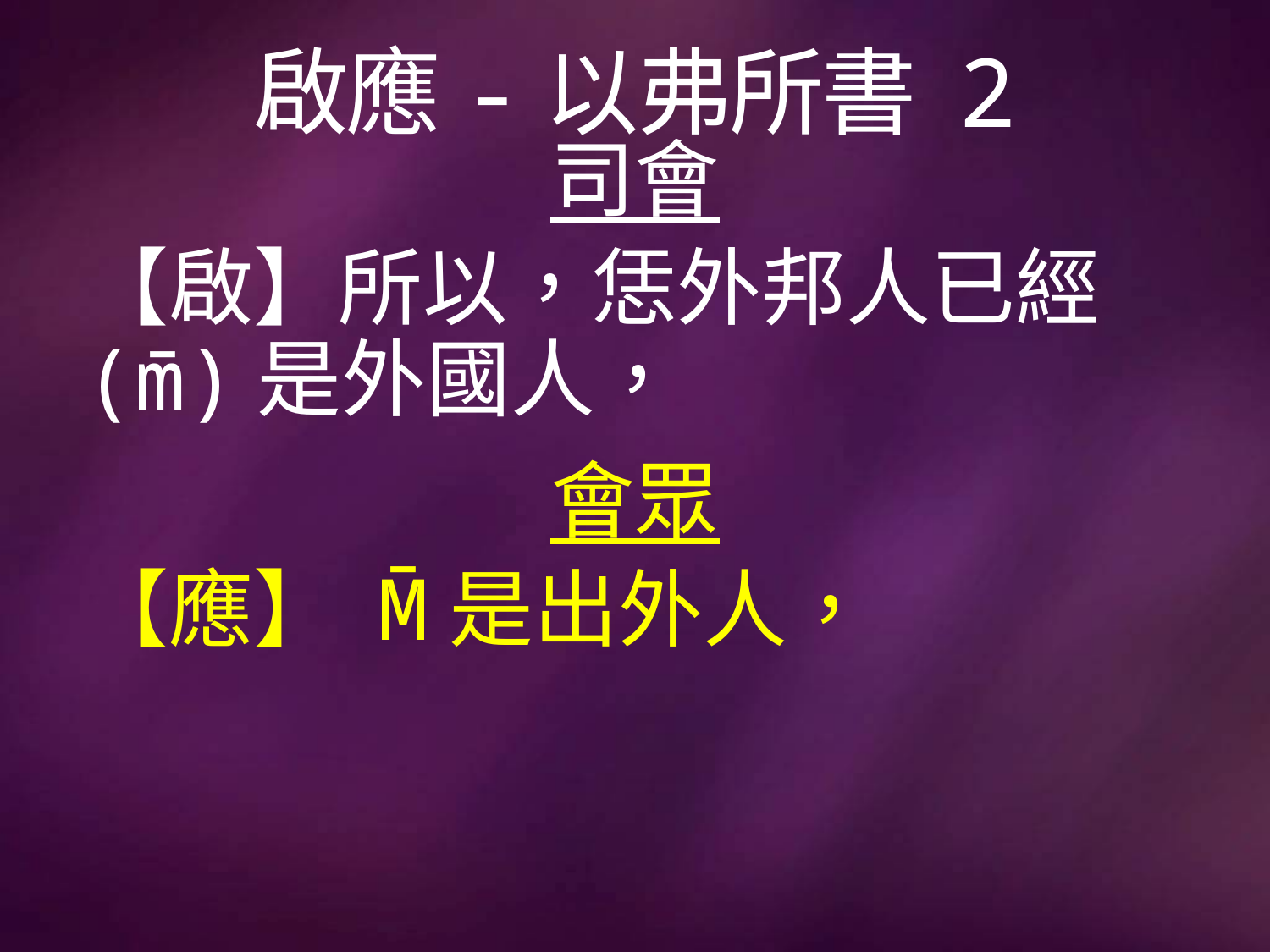

# 啟應-以弗所書 2
司會
【啟】所以，恁外邦人已經(m̄)是外國人，

會眾
【應】 M̄是出外人，